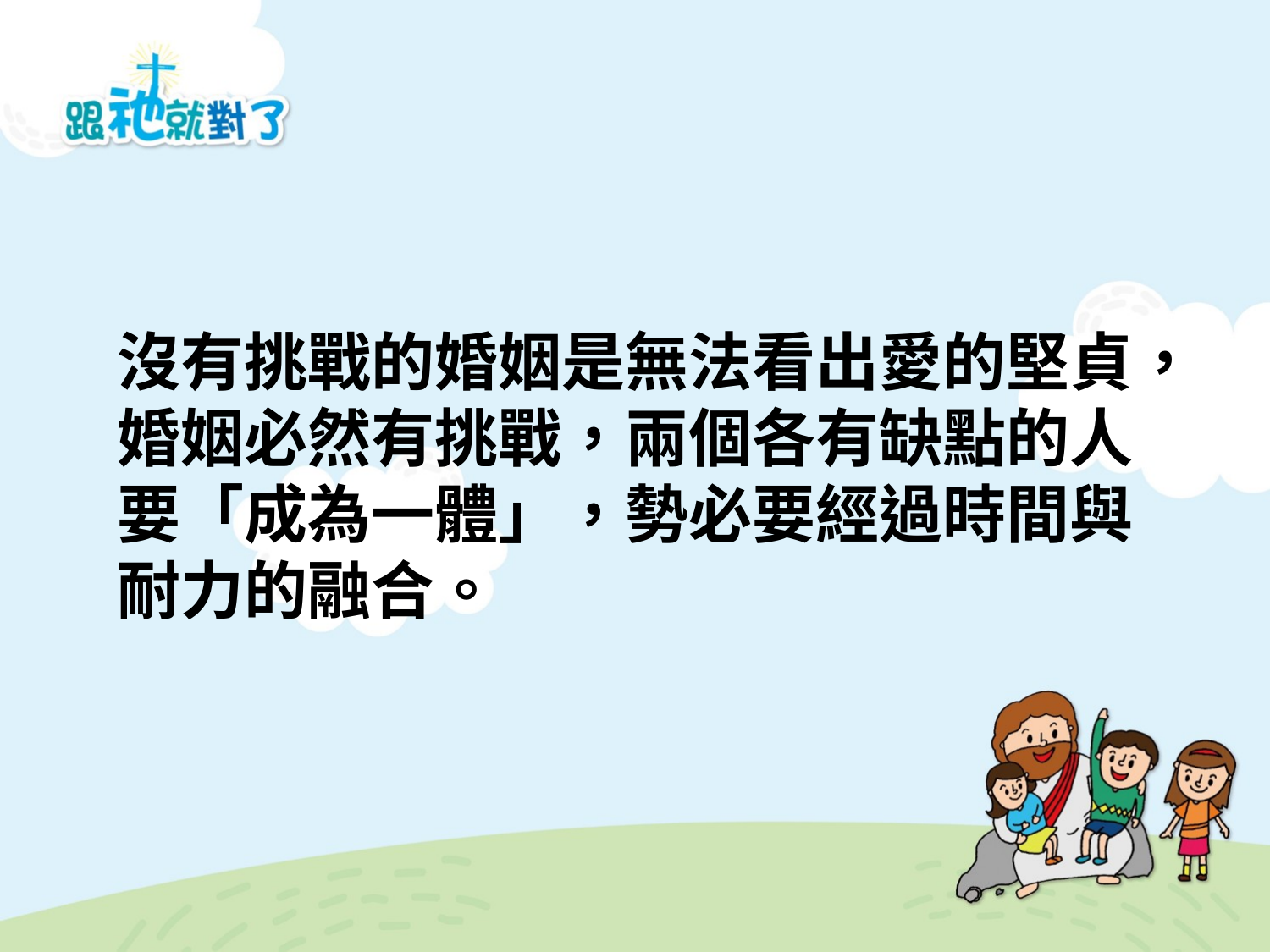

沒有挑戰的婚姻是無法看出愛的堅貞，婚姻必然有挑戰，兩個各有缺點的人要「成為一體」，勢必要經過時間與耐力的融合。